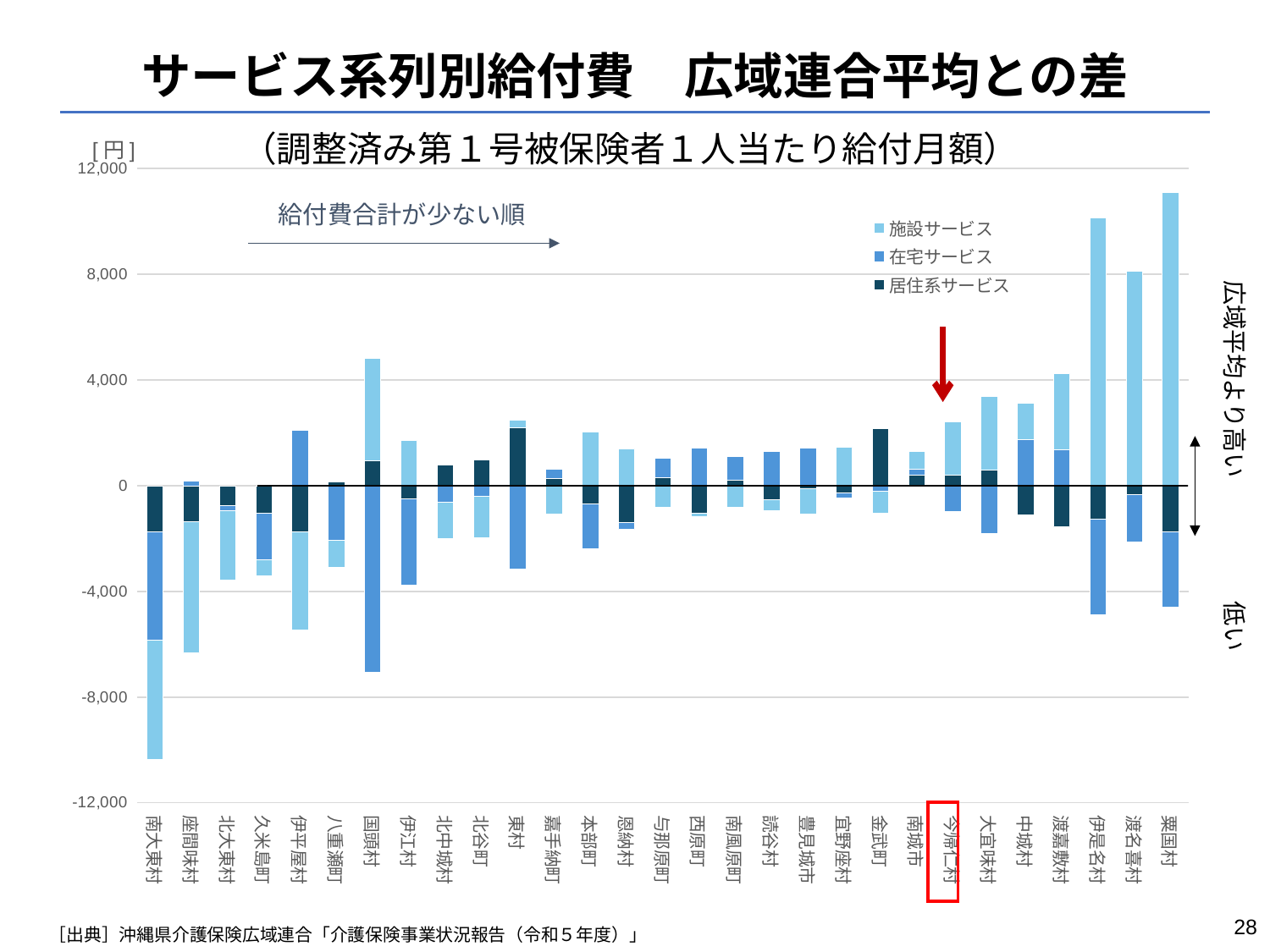

# サービス系列別給付費　広域連合平均との差
（調整済み第１号被保険者１人当たり給付月額）
[円]

### Chart

| Category | 居住系サービス | 在宅サービス | 施設サービス |
|---|---|---|---|
| 南大東村 | -1745.88323203007 | -4097.05308121732 | -4511.109426716599 |
| 座間味村 | -1339.2595087788209 | 186.34978514080285 | -4993.742152415615 |
| 北大東村 | -749.7977364716602 | -194.53218464977544 | -2625.806735221353 |
| 久米島町 | -1025.592559085023 | -1784.9848056232477 | -586.0536895681398 |
| 伊平屋村 | -1745.8832320300653 | 2106.413065629531 | -3709.25750676004 |
| 八重瀬町 | 155.39853338507282 | -2053.835034020736 | -1016.9891667161683 |
| 国頭村 | 965.0919714173715 | -7042.597083084585 | 3848.3922814208527 |
| 伊江村 | -493.4299042494597 | -3267.437127879981 | 1715.5427735362573 |
| 北中城村 | 797.7760699685036 | -611.8625881454973 | -1380.6648814836444 |
| 北谷町 | 966.1308213639277 | -379.617057566571 | -1572.3426450143452 |
| 東村 | 2189.4110489171076 | -3140.5632193037873 | 305.30927885312485 |
| 嘉手納町 | 282.7689170909566 | 344.60411104354716 | -1053.3086108239913 |
| 本部町 | -668.2392423877816 | -1699.4361912851055 | 2038.4860675372747 |
| 恩納村 | -1373.33653014316 | -283.686913842148 | 1390.8606104512037 |
| 与那原町 | 309.09273042094765 | 722.8901634790909 | -801.1349414982087 |
| 西原町 | -1028.705886205666 | 1425.285240480287 | -119.25879062656895 |
| 南風原町 | 209.79137642038177 | 906.1066207427175 | -800.8831172607734 |
| 読谷村 | -523.888196935204 | 1294.976957872921 | -417.9511896641161 |
| 豊見城市 | -92.60428782374493 | 1444.0995903354196 | -977.7356099002736 |
| 宜野座村 | -277.2010366471143 | -182.06592573662965 | 1474.1897809084712 |
| 金武町 | 2178.099129335475 | -208.79322137969575 | -818.769364316855 |
| 南城市 | 416.3578715940821 | 221.47905530835487 | 663.5813720616643 |
| 今帰仁村 | 390.8863403340388 | -985.9658551611919 | 2022.1755488359413 |
| 大宜味村 | 609.5268006182973 | -1803.0402550379113 | 2773.742707562551 |
| 中城村 | -1104.524639290119 | 1762.112776375896 | 1366.1299732504594 |
| 渡嘉敷村 | -1561.2596008653104 | 1380.3846166262592 | 2861.913061764866 |
| 伊是名村 | -1274.536314084894 | -3592.115339196622 | 10132.188946242517 |
| 渡名喜村 | -328.49601009088747 | -1790.1570834340018 | 8117.834641738762 |
| 粟国村 | -1745.8832320300653 | -2837.7729649181456 | 11105.118738423178 |
給付費合計が少ない順
広域平均より高い　　　　　低い

28
［出典］沖縄県介護保険広域連合「介護保険事業状況報告（令和５年度）」